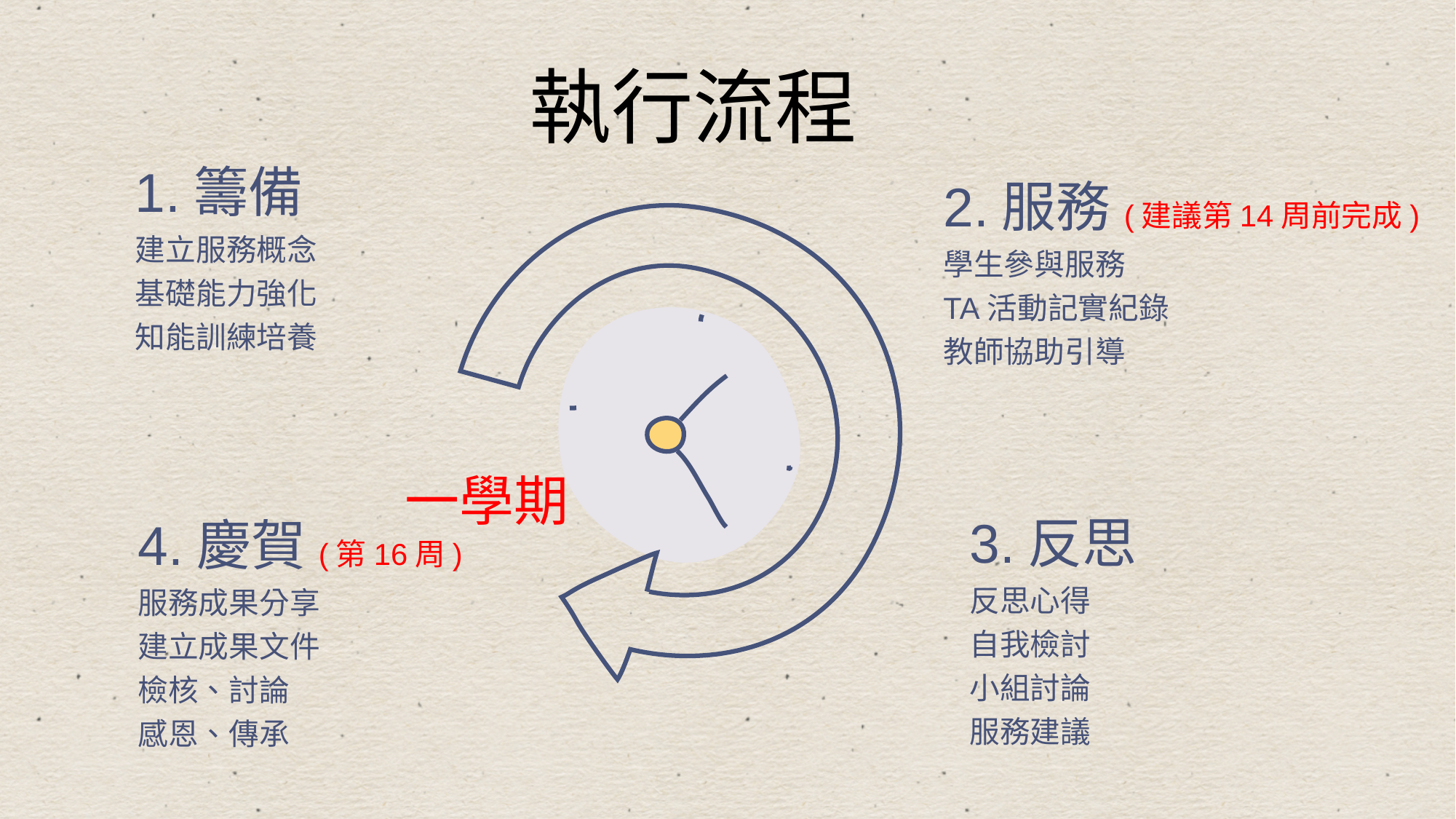

執行流程
1.籌備
建立服務概念
基礎能力強化
知能訓練培養
2.服務(建議第14周前完成)
學生參與服務
TA活動記實紀錄
教師協助引導

一學期
3.反思
反思心得
自我檢討
小組討論
服務建議
4.慶賀(第16周)
服務成果分享
建立成果文件
檢核、討論
感恩、傳承